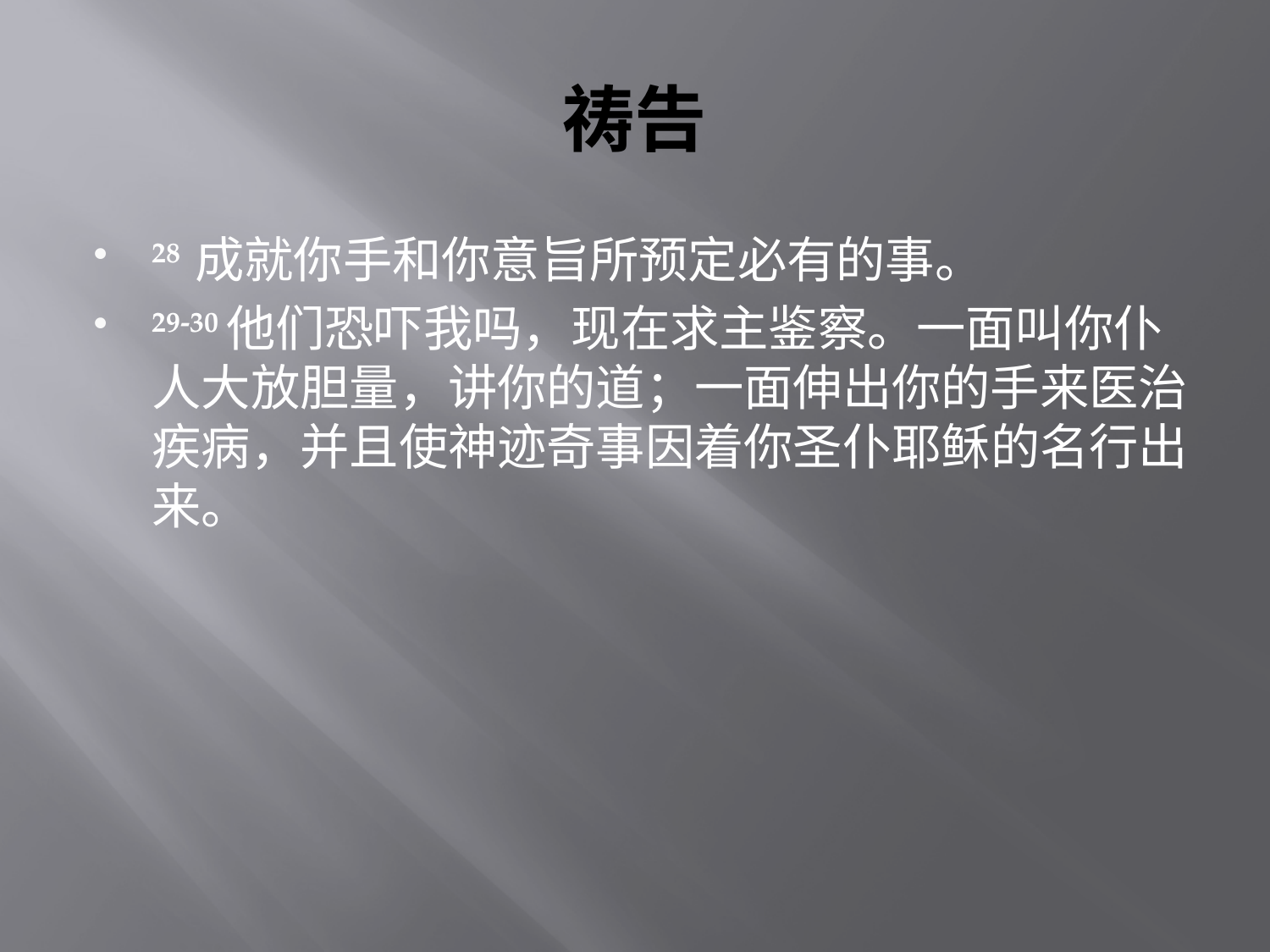

# 祷告
28 成就你手和你意旨所预定必有的事。
29-30他们恐吓我吗，现在求主鉴察。一面叫你仆人大放胆量，讲你的道；一面伸出你的手来医治疾病，并且使神迹奇事因着你圣仆耶稣的名行出来。